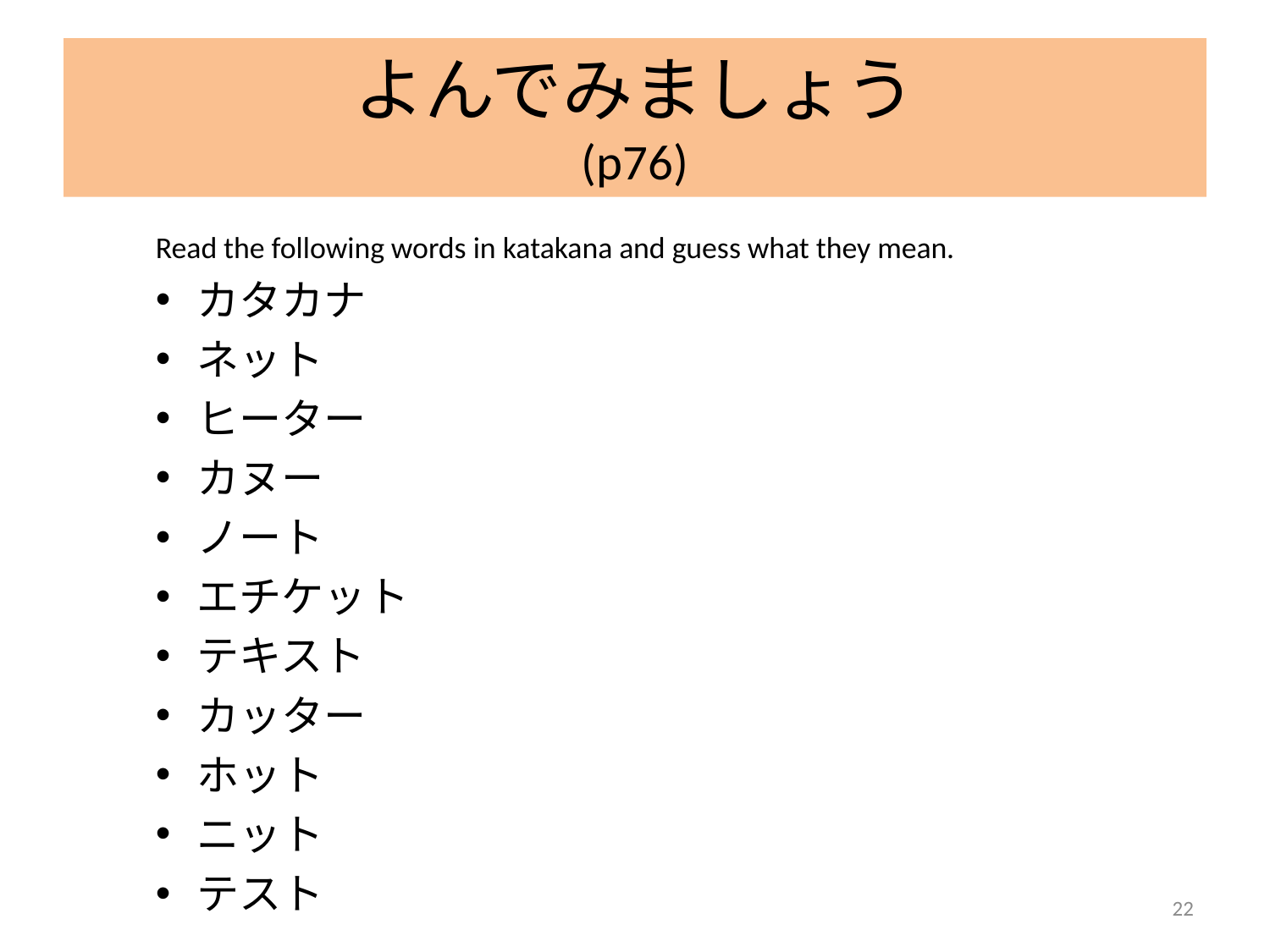

# よんでみましょう (p76)

Read the following words in katakana and guess what they mean.
カタカナ
ネット
ヒーター
カヌー
ノート
エチケット
テキスト
カッター
ホット
ニット
テスト
22